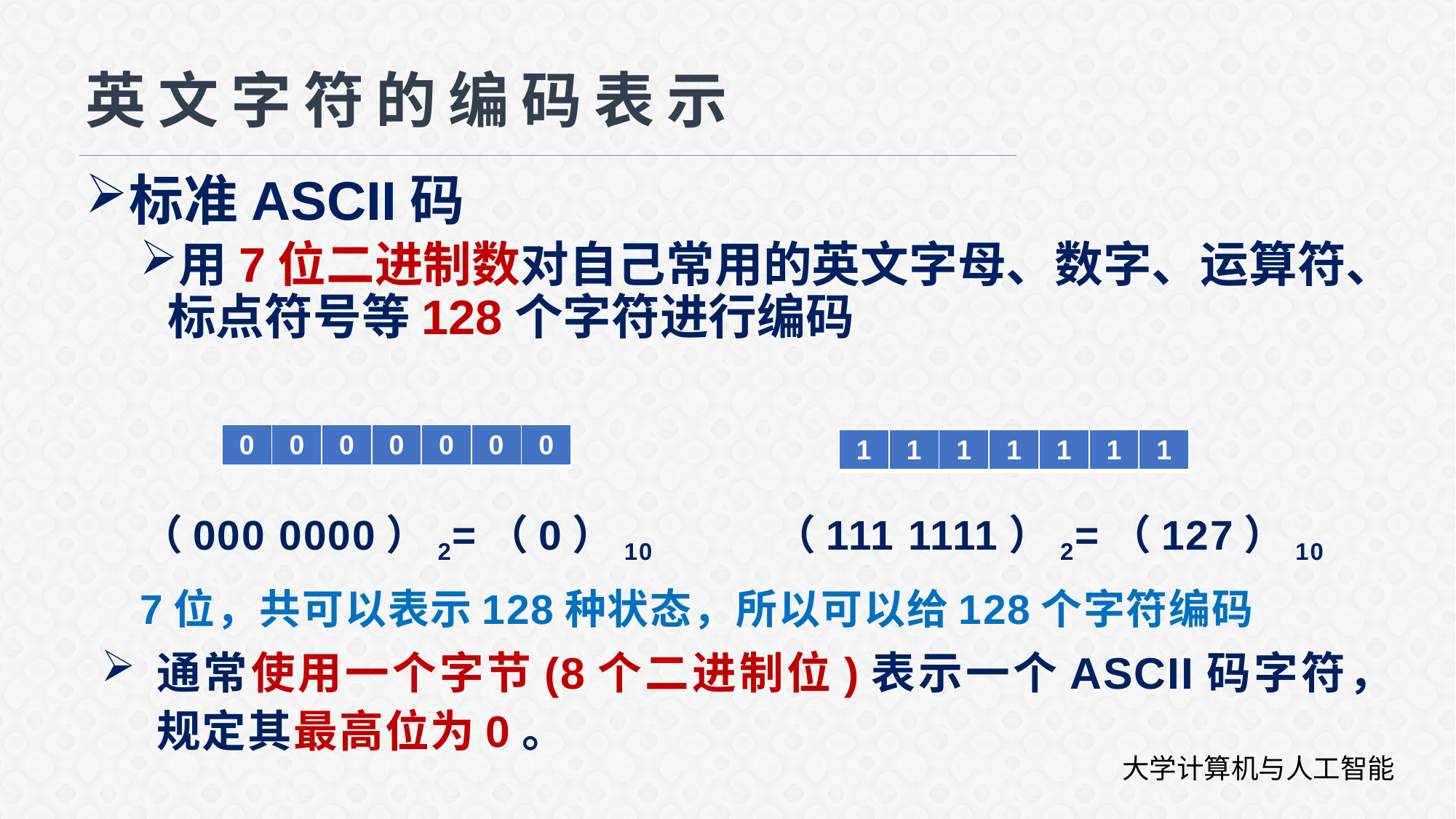

# 英文字符的编码表示
标准ASCII码
用7位二进制数对自己常用的英文字母、数字、运算符、标点符号等128个字符进行编码

| 0 | 0 | 0 | 0 | 0 | 0 | 0 |
| --- | --- | --- | --- | --- | --- | --- |
| 1 | 1 | 1 | 1 | 1 | 1 | 1 |
| --- | --- | --- | --- | --- | --- | --- |
      （000 0000）2=（0）10         （111 1111）2=（127）10
      7位，共可以表示128种状态，所以可以给128个字符编码
通常使用一个字节(8个二进制位)表示一个ASCII码字符，规定其最高位为0。

大学计算机与人工智能